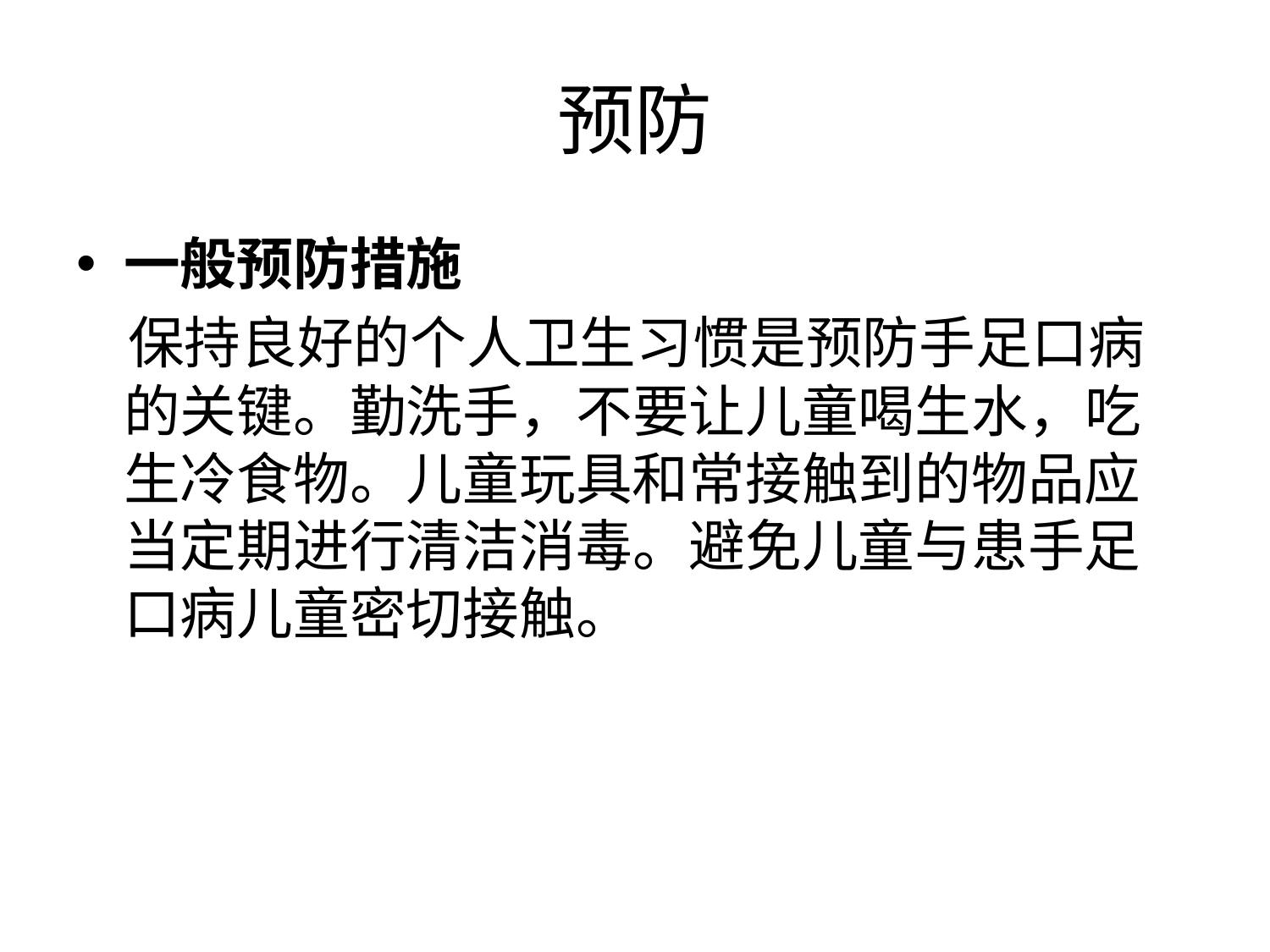

# 预防
一般预防措施
   保持良好的个人卫生习惯是预防手足口病的关键。勤洗手，不要让儿童喝生水，吃生冷食物。儿童玩具和常接触到的物品应当定期进行清洁消毒。避免儿童与患手足口病儿童密切接触。